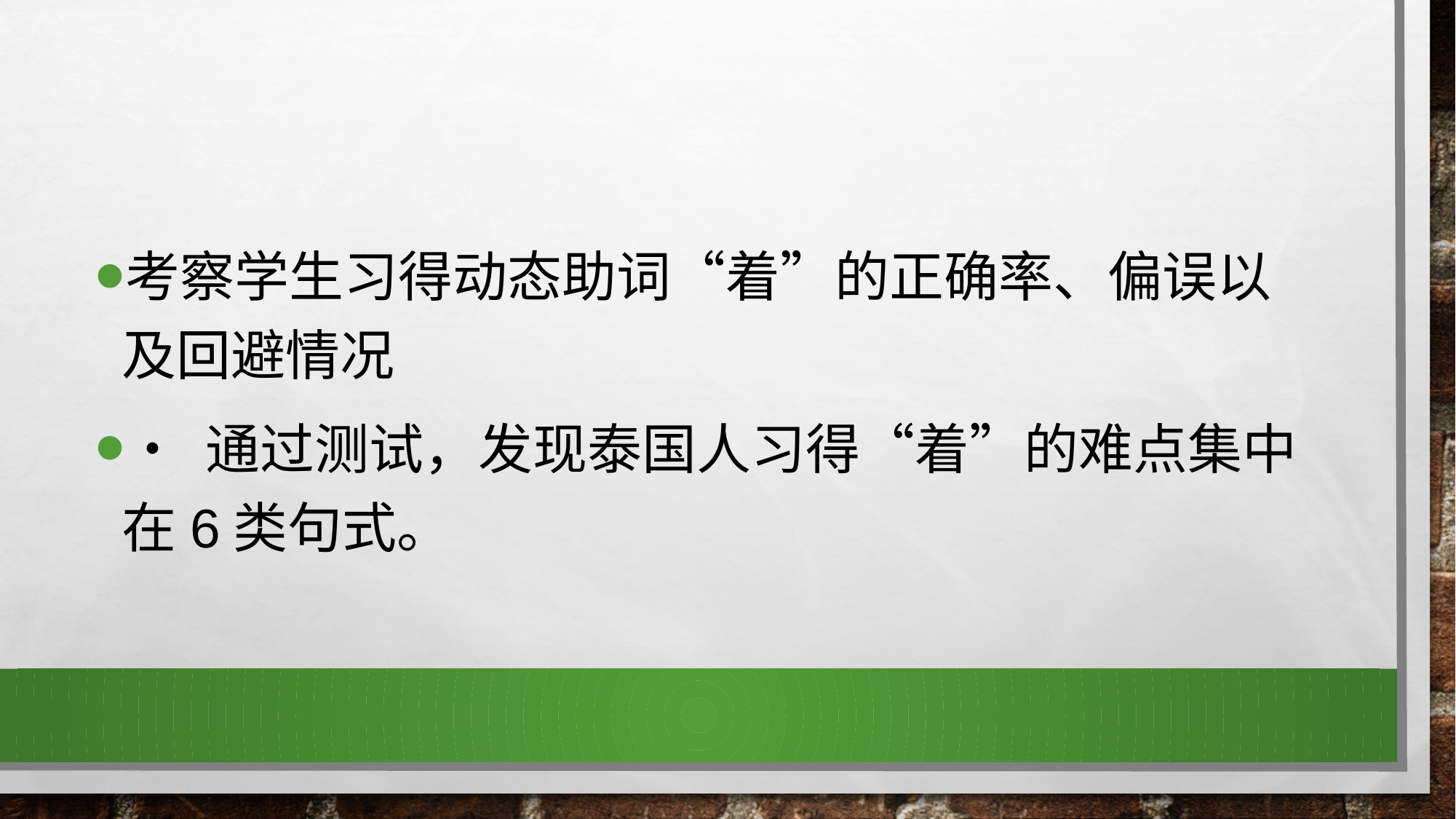

考察学生习得动态助词“着”的正确率、偏误以及回避情况
• 通过测试，发现泰国人习得“着”的难点集中在6类句式。